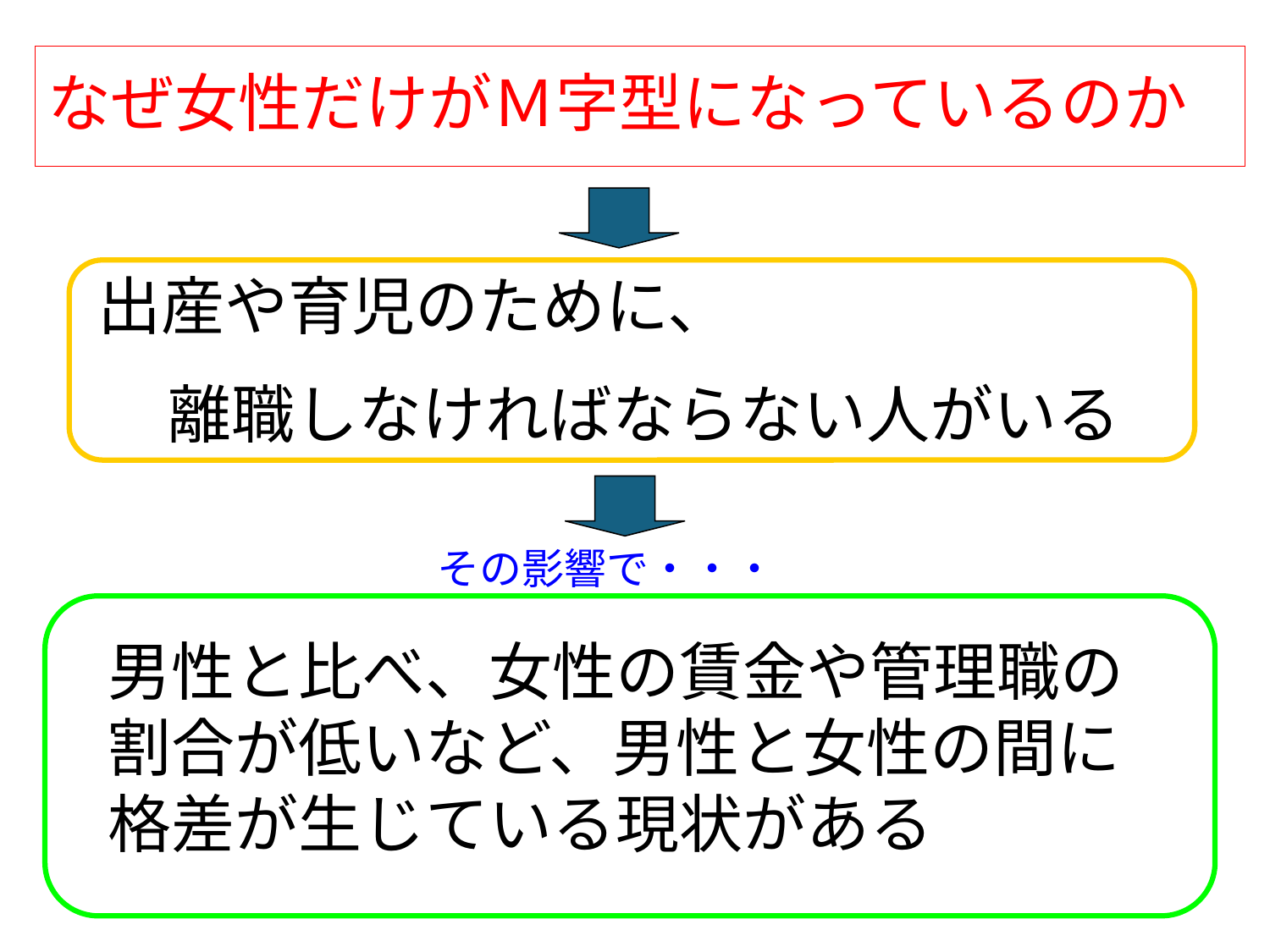

# なぜ女性だけがＭ字型になっているのか

　出産や育児のために、
　　離職しなければならない人がいる

その影響で・・・

男性と比べ、女性の賃金や管理職の割合が低いなど、男性と女性の間に格差が生じている現状がある